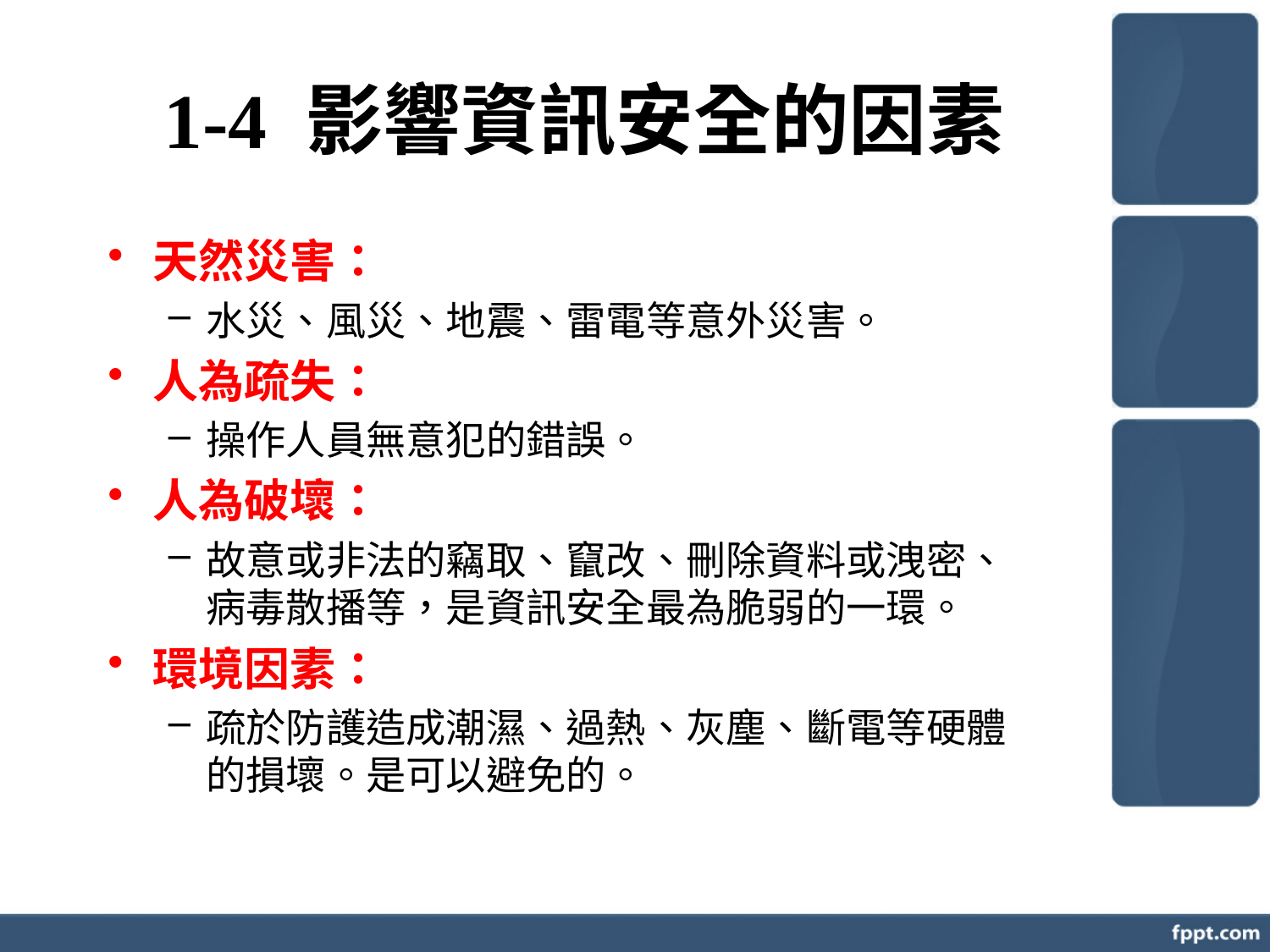

# 1-4 影響資訊安全的因素
天然災害：
水災、風災、地震、雷電等意外災害。
人為疏失：
操作人員無意犯的錯誤。
人為破壞：
故意或非法的竊取、竄改、刪除資料或洩密、病毒散播等，是資訊安全最為脆弱的一環。
環境因素：
疏於防護造成潮濕、過熱、灰塵、斷電等硬體的損壞。是可以避免的。